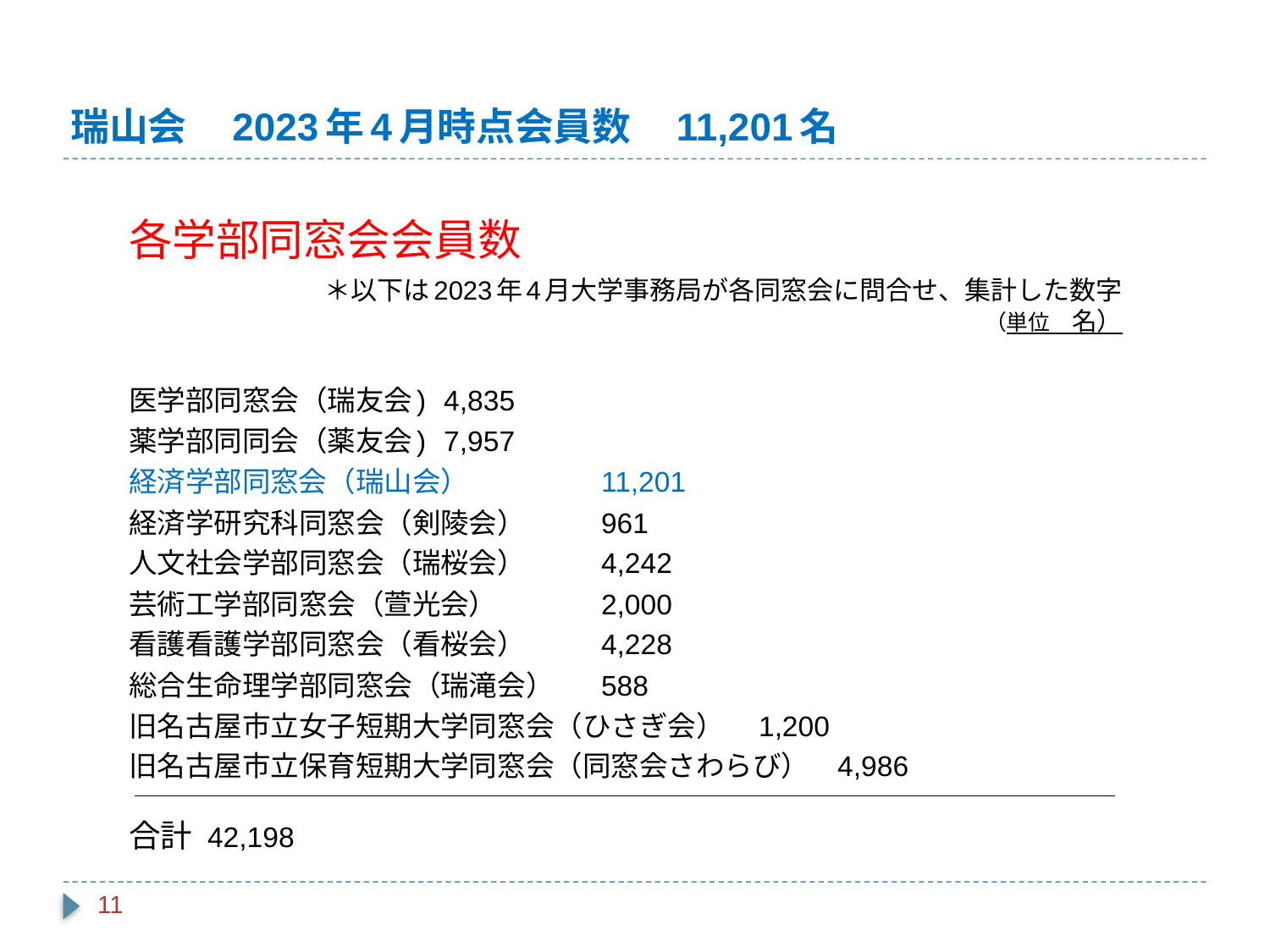

# 瑞山会　2023年4月時点会員数　11,201名
各学部同窓会会員数
　＊以下は2023年4月大学事務局が各同窓会に問合せ、集計した数字
（単位　名）

医学部同窓会（瑞友会)		4,835
薬学部同同会（薬友会)		7,957
経済学部同窓会（瑞山会）		11,201
経済学研究科同窓会（剣陵会）		961
人文社会学部同窓会（瑞桜会）		4,242
芸術工学部同窓会（萱光会）		2,000
看護看護学部同窓会（看桜会）		4,228
総合生命理学部同窓会（瑞滝会）	588
旧名古屋市立女子短期大学同窓会（ひさぎ会）	1,200
旧名古屋市立保育短期大学同窓会（同窓会さわらび）	4,986
合計		42,198
11